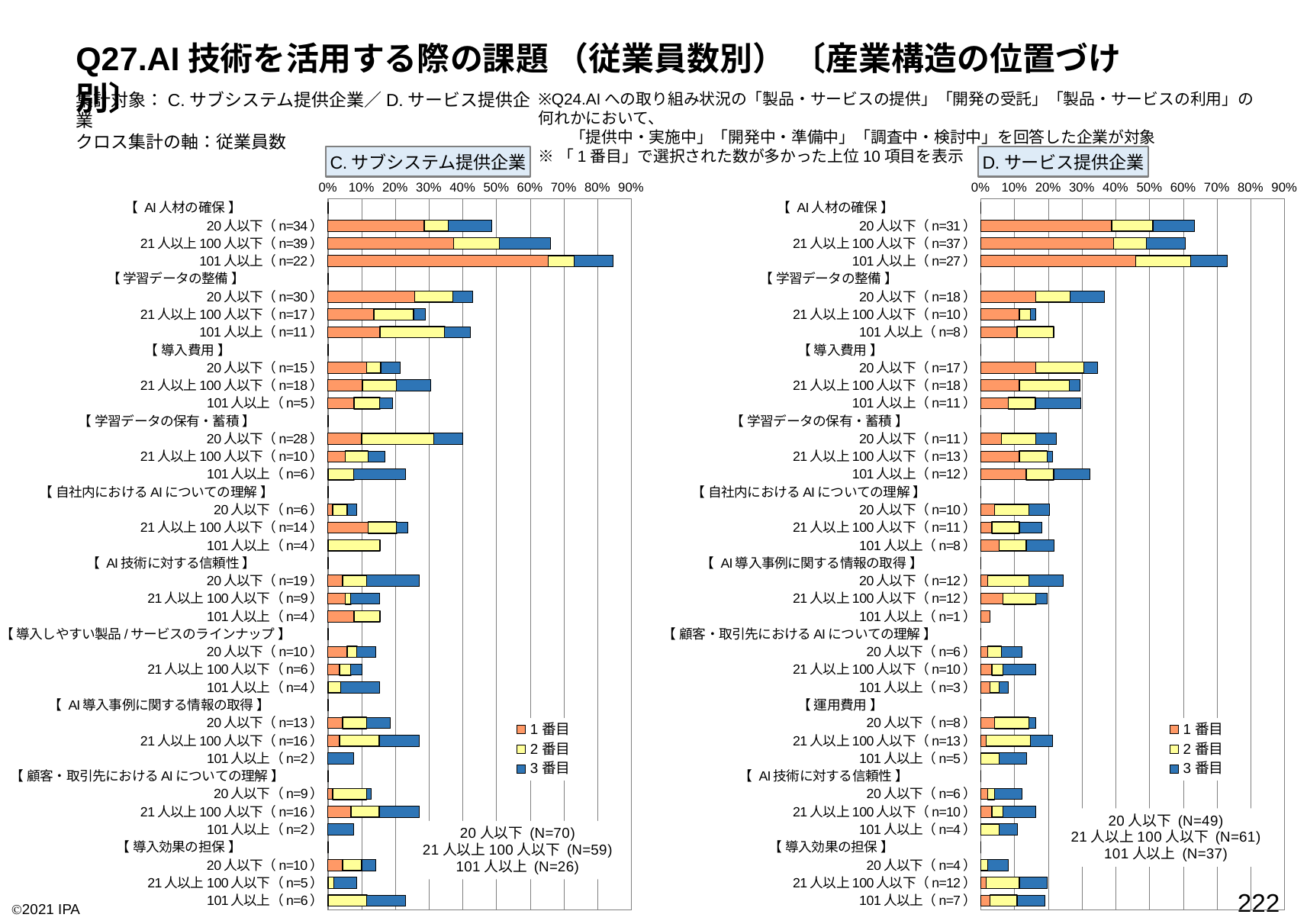

Q27.AI技術を活用する際の課題 （従業員数別） 〔産業構造の位置づけ別〕
集計対象：C.サブシステム提供企業／D.サービス提供企業
クロス集計の軸：従業員数
※Q24.AIへの取り組み状況の「製品・サービスの提供」「開発の受託」「製品・サービスの利用」の何れかにおいて、
　　「提供中・実施中」「開発中・準備中」「調査中・検討中」を回答した企業が対象
※「1番目」で選択された数が多かった上位10項目を表示
C.サブシステム提供企業
D.サービス提供企業

### Chart:

| Category | 1番目 | 2番目 | 3番目 |
|---|---|---|---|
| 【 AI人材の確保 】                        | 0.0 | 0.0 | 0.0 |
| 20人以下（n=34） | 0.2857142857142857 | 0.07142857142857142 | 0.12857142857142856 |
| 21人以上100人以下（n=39） | 0.3728813559322034 | 0.13559322033898305 | 0.15254237288135594 |
| 101人以上（n=22） | 0.6538461538461539 | 0.07692307692307693 | 0.11538461538461539 |
| 【 学習データの整備 】                       | 0.0 | 0.0 | 0.0 |
| 20人以下（n=30） | 0.2571428571428571 | 0.11428571428571428 | 0.05714285714285714 |
| 21人以上100人以下（n=17） | 0.13559322033898305 | 0.11864406779661017 | 0.03389830508474576 |
| 101人以上（n=11） | 0.15384615384615385 | 0.19230769230769232 | 0.07692307692307693 |
| 【 導入費用 】                           | 0.0 | 0.0 | 0.0 |
| 20人以下（n=15） | 0.11428571428571428 | 0.04285714285714286 | 0.05714285714285714 |
| 21人以上100人以下（n=18） | 0.1016949152542373 | 0.1016949152542373 | 0.1016949152542373 |
| 101人以上（n=5） | 0.07692307692307693 | 0.07692307692307693 | 0.038461538461538464 |
| 【 学習データの保有・蓄積 】                    | 0.0 | 0.0 | 0.0 |
| 20人以下（n=28） | 0.1 | 0.21428571428571427 | 0.08571428571428572 |
| 21人以上100人以下（n=10） | 0.05084745762711865 | 0.06779661016949153 | 0.05084745762711865 |
| 101人以上（n=6） | 0.0 | 0.07692307692307693 | 0.15384615384615385 |
| 【 自社内におけるAIについての理解 】               | 0.0 | 0.0 | 0.0 |
| 20人以下（n=6） | 0.014285714285714285 | 0.04285714285714286 | 0.02857142857142857 |
| 21人以上100人以下（n=14） | 0.11864406779661017 | 0.0847457627118644 | 0.03389830508474576 |
| 101人以上（n=4） | 0.0 | 0.15384615384615385 | 0.0 |
| 【 AI技術に対する信頼性 】                    | 0.0 | 0.0 | 0.0 |
| 20人以下（n=19） | 0.04285714285714286 | 0.07142857142857142 | 0.15714285714285714 |
| 21人以上100人以下（n=9） | 0.05084745762711865 | 0.01694915254237288 | 0.0847457627118644 |
| 101人以上（n=4） | 0.07692307692307693 | 0.07692307692307693 | 0.0 |
| 【 導入しやすい製品/サービスのラインナップ 】           | 0.0 | 0.0 | 0.0 |
| 20人以下（n=10） | 0.05714285714285714 | 0.02857142857142857 | 0.05714285714285714 |
| 21人以上100人以下（n=6） | 0.03389830508474576 | 0.03389830508474576 | 0.03389830508474576 |
| 101人以上（n=4） | 0.0 | 0.038461538461538464 | 0.11538461538461539 |
| 【 AI導入事例に関する情報の取得 】                | 0.0 | 0.0 | 0.0 |
| 20人以下（n=13） | 0.04285714285714286 | 0.07142857142857142 | 0.07142857142857142 |
| 21人以上100人以下（n=16） | 0.03389830508474576 | 0.11864406779661017 | 0.11864406779661017 |
| 101人以上（n=2） | 0.0 | 0.0 | 0.07692307692307693 |
| 【 顧客・取引先におけるAIについての理解 】            | 0.0 | 0.0 | 0.0 |
| 20人以下（n=9） | 0.014285714285714285 | 0.1 | 0.014285714285714285 |
| 21人以上100人以下（n=16） | 0.06779661016949153 | 0.0847457627118644 | 0.11864406779661017 |
| 101人以上（n=2） | 0.0 | 0.0 | 0.07692307692307693 |
| 【 導入効果の担保 】                        | 0.0 | 0.0 | 0.0 |
| 20人以下（n=10） | 0.04285714285714286 | 0.05714285714285714 | 0.04285714285714286 |
| 21人以上100人以下（n=5） | 0.0 | 0.01694915254237288 | 0.06779661016949153 |
| 101人以上（n=6） | 0.0 | 0.11538461538461539 | 0.11538461538461539 |

### Chart:

| Category | 1番目 | 2番目 | 3番目 |
|---|---|---|---|
| 【 AI人材の確保 】                        | 0.0 | 0.0 | 0.0 |
| 20人以下（n=31） | 0.3877551020408163 | 0.12244897959183673 | 0.12244897959183673 |
| 21人以上100人以下（n=37） | 0.39344262295081966 | 0.09836065573770492 | 0.11475409836065574 |
| 101人以上（n=27） | 0.4594594594594595 | 0.16216216216216217 | 0.10810810810810811 |
| 【 学習データの整備 】                       | 0.0 | 0.0 | 0.0 |
| 20人以下（n=18） | 0.16326530612244897 | 0.10204081632653061 | 0.10204081632653061 |
| 21人以上100人以下（n=10） | 0.11475409836065574 | 0.03278688524590164 | 0.01639344262295082 |
| 101人以上（n=8） | 0.10810810810810811 | 0.10810810810810811 | 0.0 |
| 【 導入費用 】                           | 0.0 | 0.0 | 0.0 |
| 20人以下（n=17） | 0.16326530612244897 | 0.14285714285714285 | 0.04081632653061224 |
| 21人以上100人以下（n=18） | 0.11475409836065574 | 0.14754098360655737 | 0.03278688524590164 |
| 101人以上（n=11） | 0.08108108108108109 | 0.08108108108108109 | 0.13513513513513514 |
| 【 学習データの保有・蓄積 】                    | 0.0 | 0.0 | 0.0 |
| 20人以下（n=11） | 0.061224489795918366 | 0.10204081632653061 | 0.061224489795918366 |
| 21人以上100人以下（n=13） | 0.11475409836065574 | 0.08196721311475409 | 0.01639344262295082 |
| 101人以上（n=12） | 0.13513513513513514 | 0.08108108108108109 | 0.10810810810810811 |
| 【 自社内におけるAIについての理解 】               | 0.0 | 0.0 | 0.0 |
| 20人以下（n=10） | 0.04081632653061224 | 0.10204081632653061 | 0.061224489795918366 |
| 21人以上100人以下（n=11） | 0.03278688524590164 | 0.08196721311475409 | 0.06557377049180328 |
| 101人以上（n=8） | 0.05405405405405406 | 0.08108108108108109 | 0.08108108108108109 |
| 【 AI導入事例に関する情報の取得 】                | 0.0 | 0.0 | 0.0 |
| 20人以下（n=12） | 0.02040816326530612 | 0.12244897959183673 | 0.10204081632653061 |
| 21人以上100人以下（n=12） | 0.06557377049180328 | 0.09836065573770492 | 0.03278688524590164 |
| 101人以上（n=1） | 0.02702702702702703 | 0.0 | 0.0 |
| 【 顧客・取引先におけるAIについての理解 】            | 0.0 | 0.0 | 0.0 |
| 20人以下（n=6） | 0.02040816326530612 | 0.04081632653061224 | 0.061224489795918366 |
| 21人以上100人以下（n=10） | 0.03278688524590164 | 0.03278688524590164 | 0.09836065573770492 |
| 101人以上（n=3） | 0.02702702702702703 | 0.02702702702702703 | 0.02702702702702703 |
| 【 運用費用 】                           | 0.0 | 0.0 | 0.0 |
| 20人以下（n=8） | 0.04081632653061224 | 0.10204081632653061 | 0.02040816326530612 |
| 21人以上100人以下（n=13） | 0.01639344262295082 | 0.13114754098360656 | 0.06557377049180328 |
| 101人以上（n=5） | 0.0 | 0.05405405405405406 | 0.08108108108108109 |
| 【 AI技術に対する信頼性 】                    | 0.0 | 0.0 | 0.0 |
| 20人以下（n=6） | 0.02040816326530612 | 0.02040816326530612 | 0.08163265306122448 |
| 21人以上100人以下（n=10） | 0.03278688524590164 | 0.03278688524590164 | 0.09836065573770492 |
| 101人以上（n=4） | 0.0 | 0.05405405405405406 | 0.05405405405405406 |
| 【 導入効果の担保 】                        | 0.0 | 0.0 | 0.0 |
| 20人以下（n=4） | 0.0 | 0.02040816326530612 | 0.061224489795918366 |
| 21人以上100人以下（n=12） | 0.01639344262295082 | 0.09836065573770492 | 0.08196721311475409 |
| 101人以上（n=7） | 0.02702702702702703 | 0.08108108108108109 | 0.08108108108108109 |